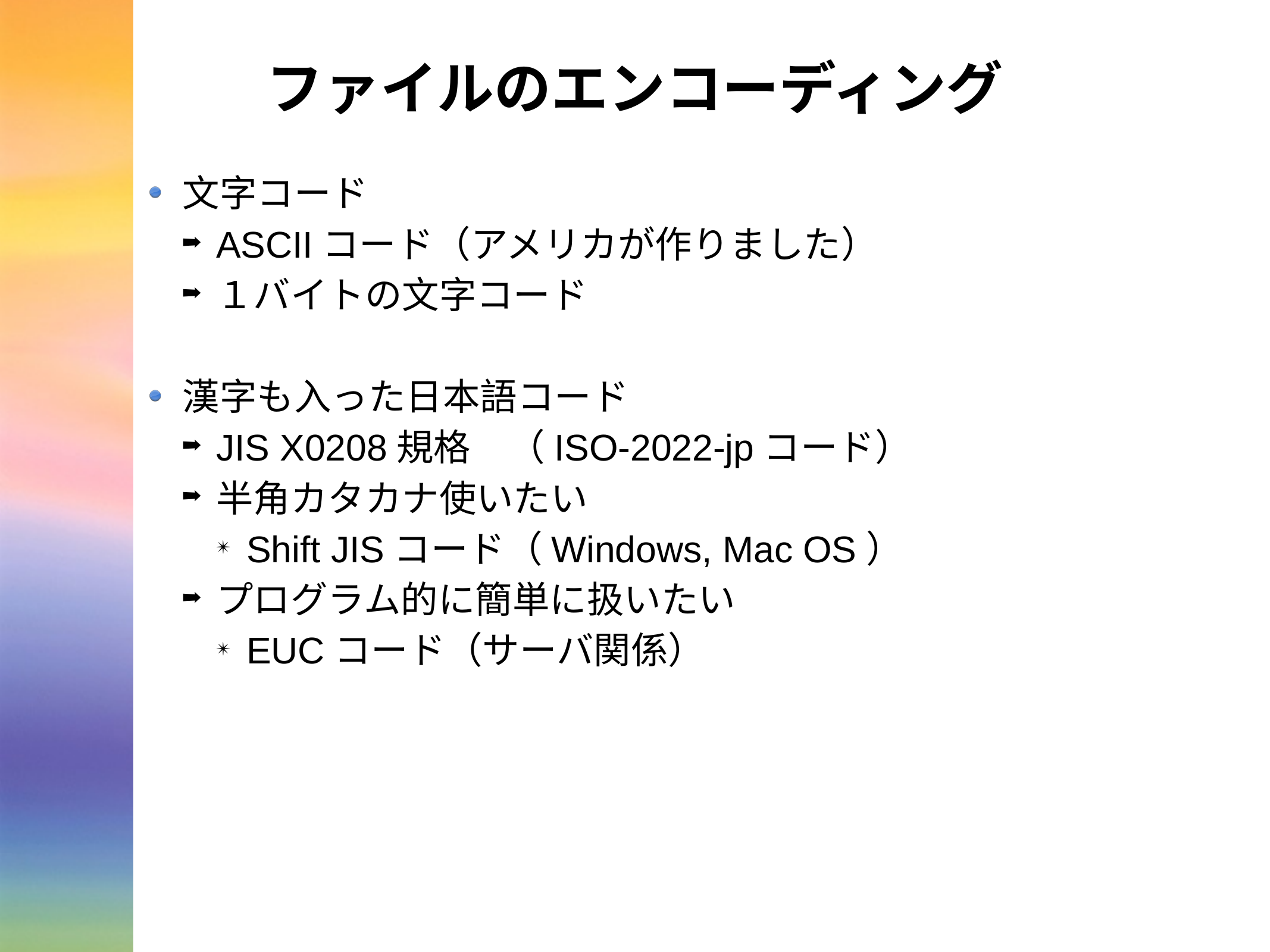

# ファイルのエンコーディング
文字コード
ASCIIコード（アメリカが作りました）
１バイトの文字コード

漢字も入った日本語コード
JIS X0208規格　（ISO-2022-jpコード）
半角カタカナ使いたい
Shift JISコード（Windows, Mac OS）
プログラム的に簡単に扱いたい
EUCコード（サーバ関係）